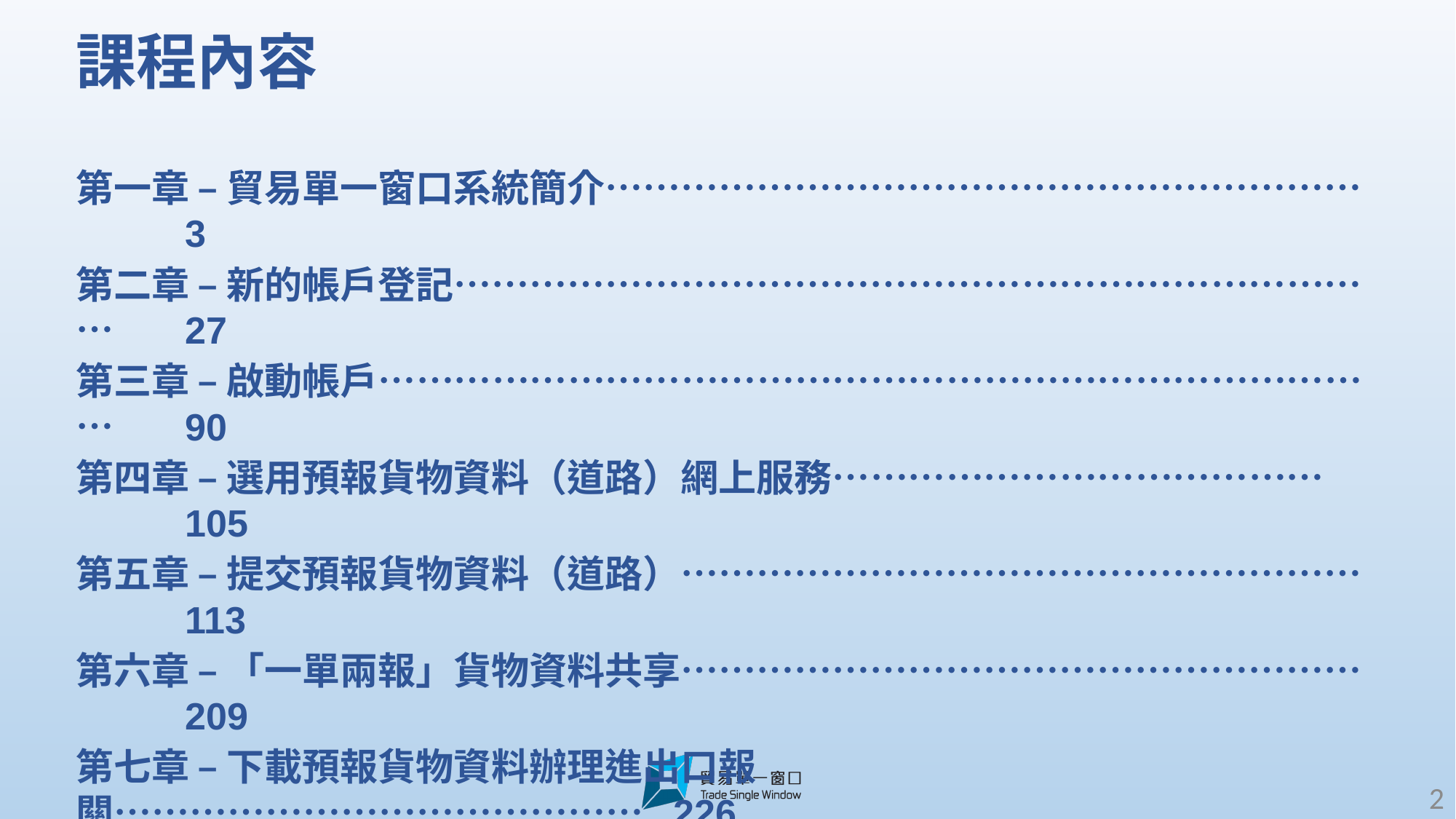

課程內容

第一章 – 貿易單一窗口系統簡介……………………………………………………	3
第二章 – 新的帳戶登記…………………………………………………………………	27
第三章 – 啟動帳戶………………………………………………………………………	90
第四章 – 選用預報貨物資料（道路）網上服務…………………………………	105
第五章 – 提交預報貨物資料（道路）………………………………………………	113
第六章 – 「一單兩報」貨物資料共享………………………………………………	209
第七章 – 下載預報貨物資料辦理進出口報關……………………………………..226
第八章 – 帳戶管理………………………………………………………………………	230
第九章 –使用智方便……………………………………………………………………	279
第十章 – 其他工具………………………………………………………………………	315

2